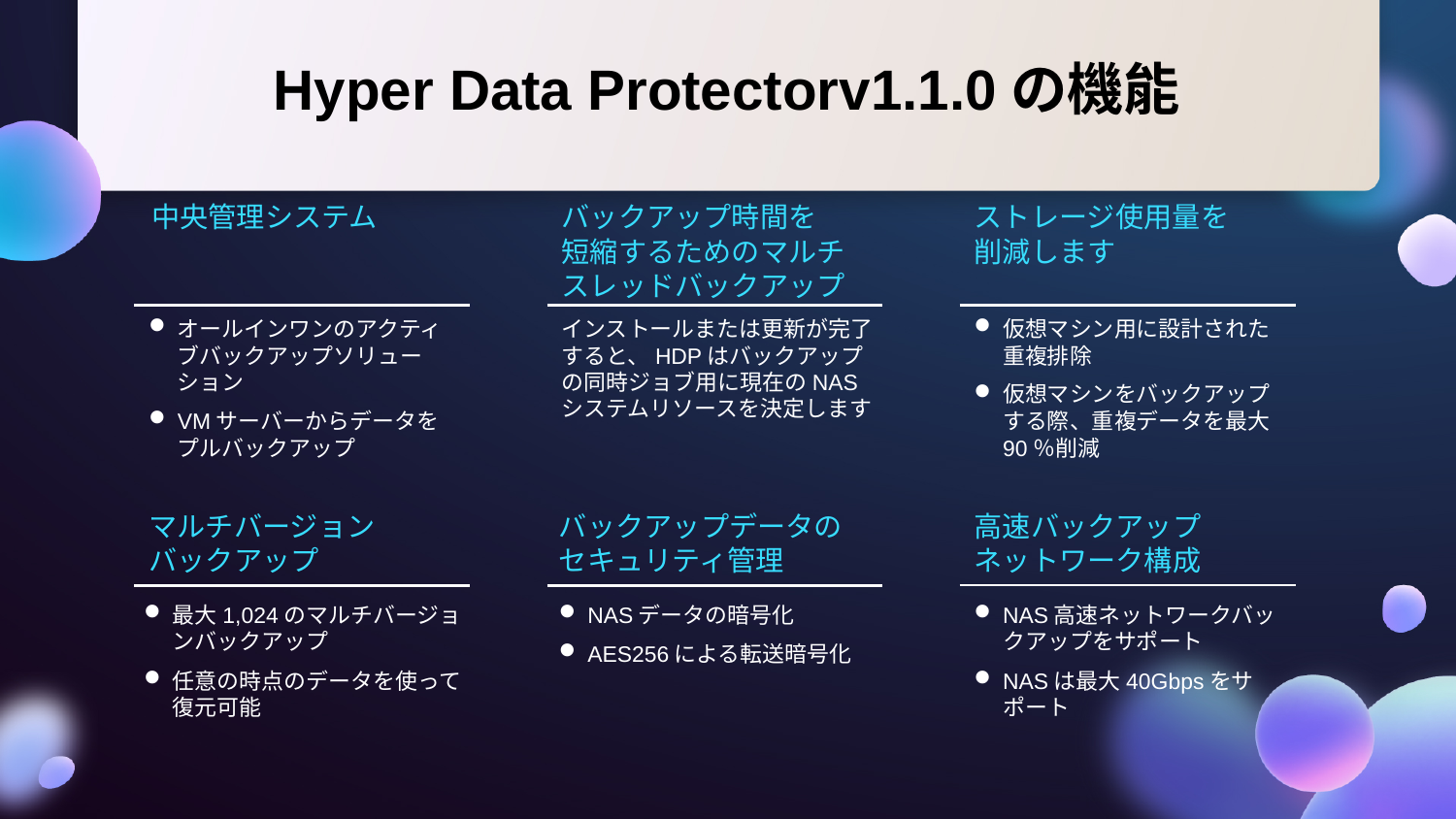

# Hyper Data Protectorv1.1.0の機能
中央管理システム
バックアップ時間を
短縮するためのマルチ
スレッドバックアップ
ストレージ使用量を
削減します
オールインワンのアクティブバックアップソリューション
VMサーバーからデータをプルバックアップ
インストールまたは更新が完了すると、HDPはバックアップの同時ジョブ用に現在のNASシステムリソースを決定します
仮想マシン用に設計された重複排除
仮想マシンをバックアップする際、重複データを最大90％削減
マルチバージョン
バックアップ
バックアップデータの
セキュリティ管理
高速バックアップ
ネットワーク構成
NAS高速ネットワークバックアップをサポート
NASは最大40Gbpsをサポート
最大1,024のマルチバージョンバックアップ
任意の時点のデータを使って復元可能
NASデータの暗号化
AES256による転送暗号化